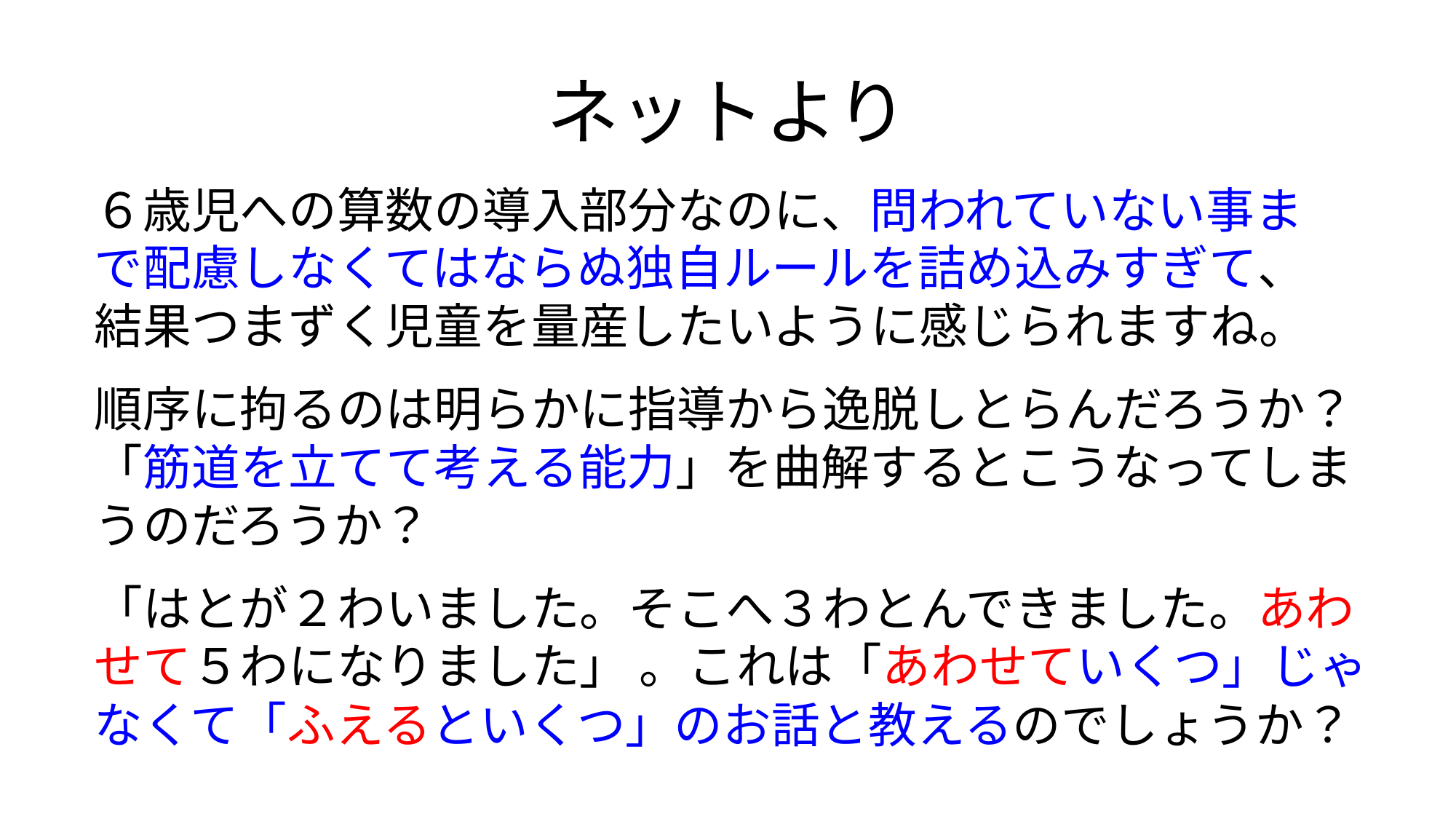

# ネットより
６歳児への算数の導入部分なのに、問われていない事まで配慮しなくてはならぬ独自ルールを詰め込みすぎて、結果つまずく児童を量産したいように感じられますね。
順序に拘るのは明らかに指導から逸脱しとらんだろうか？「筋道を立てて考える能力」を曲解するとこうなってしまうのだろうか？
「はとが２わいました。そこへ３わとんできました。あわせて５わになりました」 。これは「あわせていくつ」じゃなくて「ふえるといくつ」のお話と教えるのでしょうか？